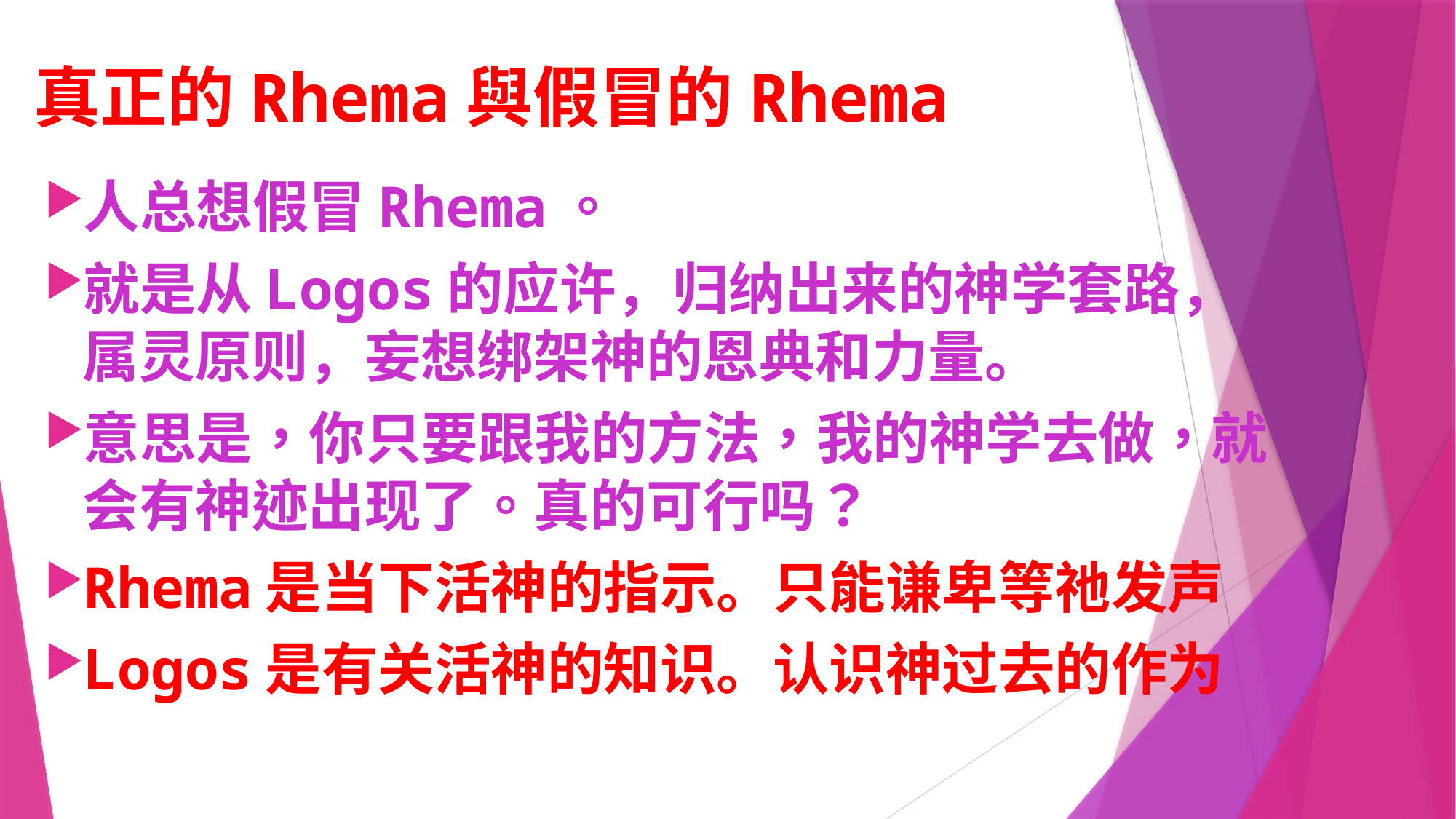

# 真正的Rhema與假冒的Rhema
人总想假冒Rhema。
就是从Logos的应许，归纳出来的神学套路，属灵原则，妄想绑架神的恩典和力量。
意思是，你只要跟我的方法，我的神学去做，就会有神迹出现了。真的可行吗？
Rhema是当下活神的指示。只能谦卑等祂发声
Logos是有关活神的知识。认识神过去的作为